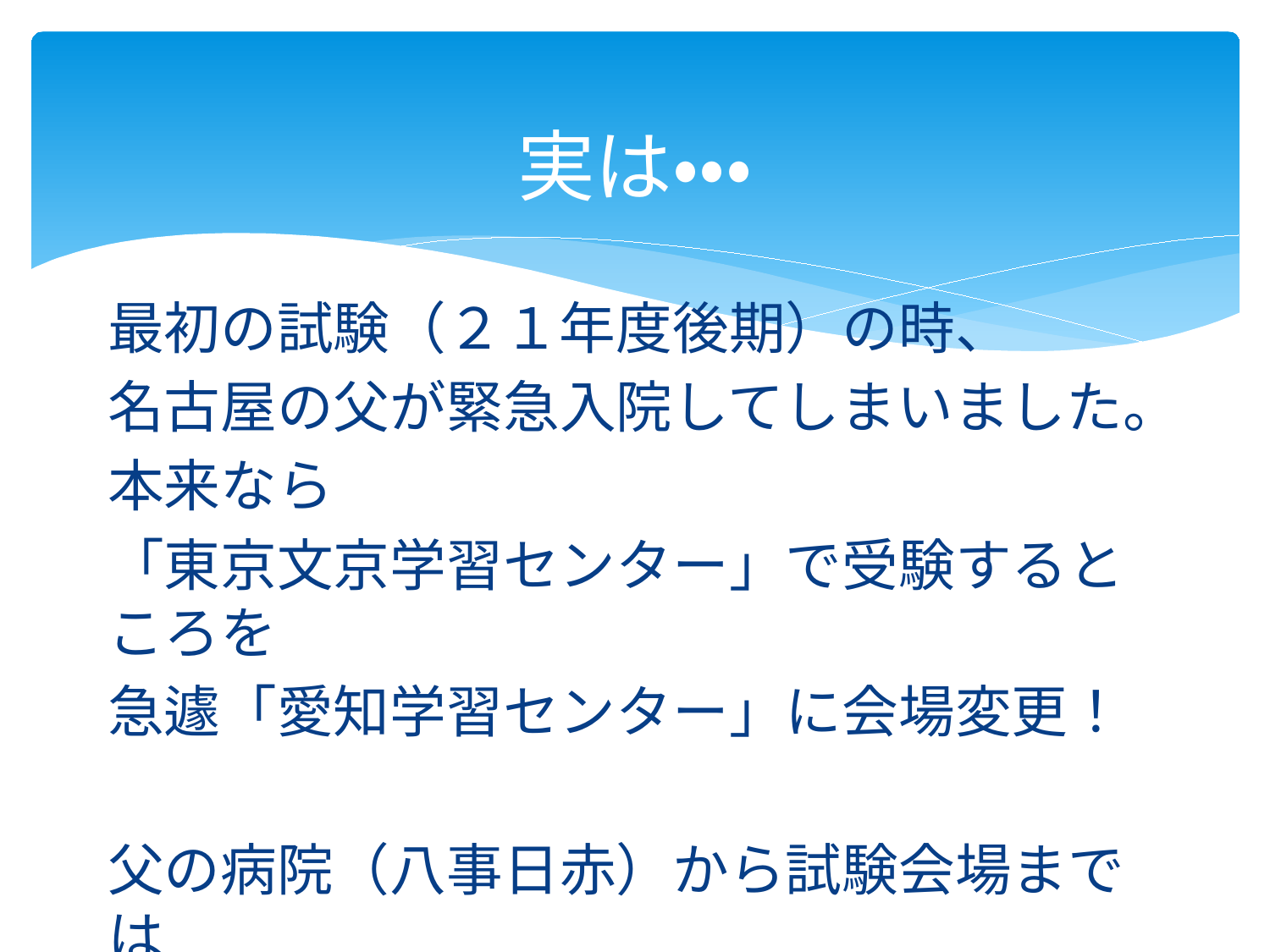

# 実は・・・
最初の試験（２１年度後期）の時、
名古屋の父が緊急入院してしまいました。
本来なら
「東京文京学習センター」で受験するところを
急遽「愛知学習センター」に会場変更！

父の病院（八事日赤）から試験会場までは
徒歩２０分でした。